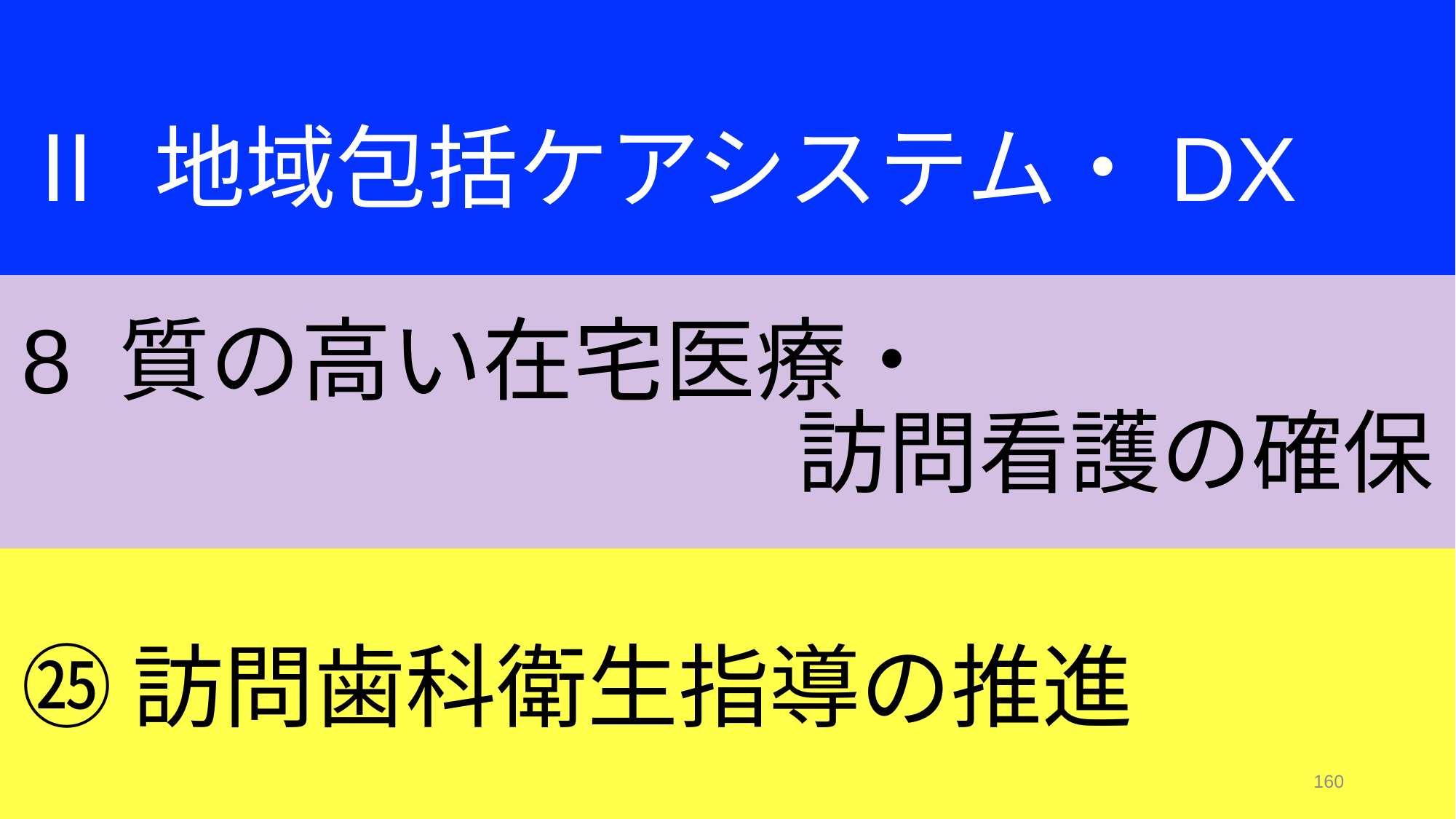

Ⅱ 地域包括ケアシステム・DX
8 質の高い在宅医療・
訪問看護の確保
㉕ 訪問歯科衛生指導の推進
160